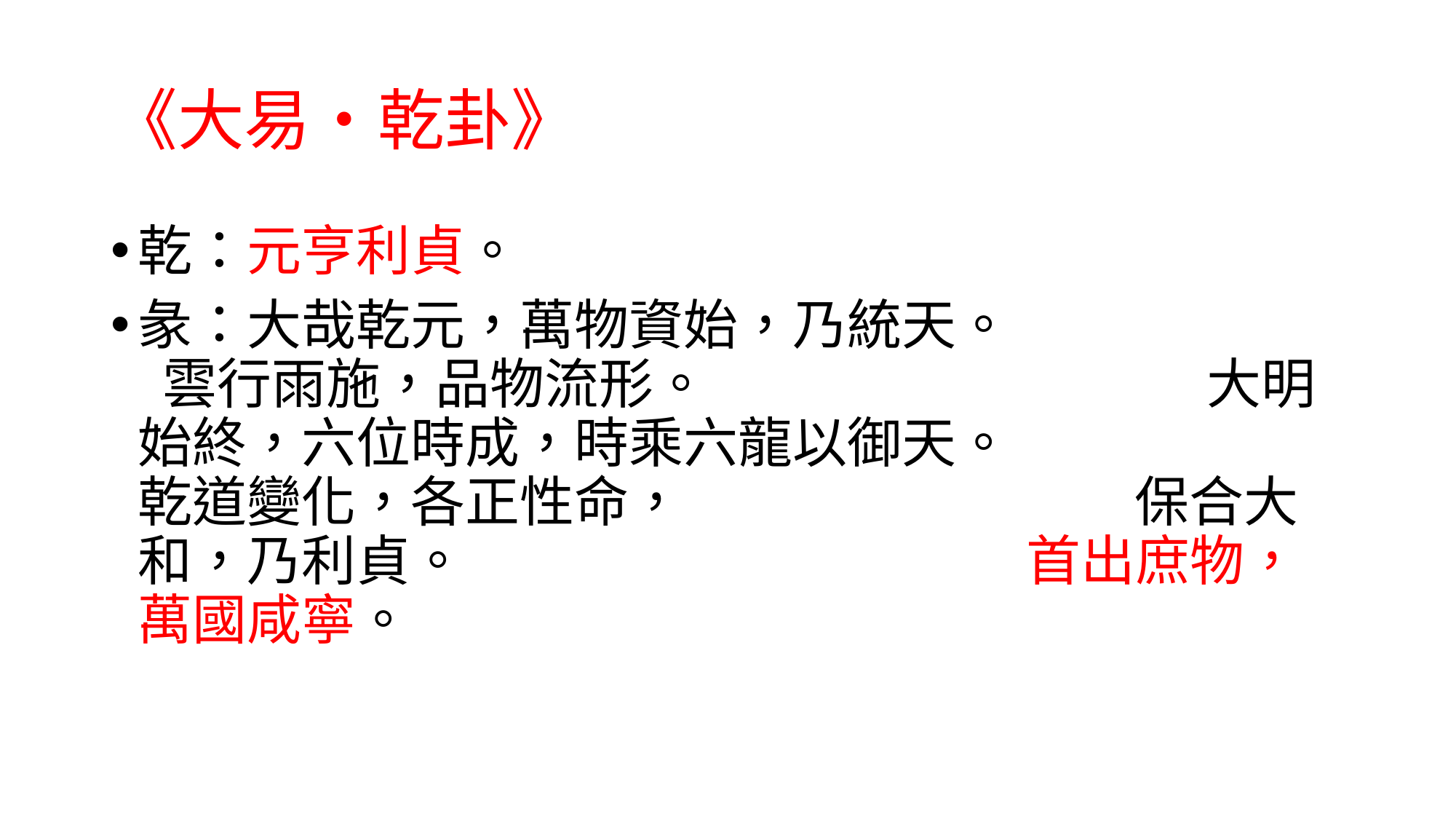

# 《大易‧乾卦》
乾：元亨利貞。
彖：大哉乾元，萬物資始，乃統天。                              雲行雨施，品物流形。                                         大明始終，六位時成，時乘六龍以御天。                        乾道變化，各正性命，                                     保合大和，乃利貞。                                              首出庶物，萬國咸寧。